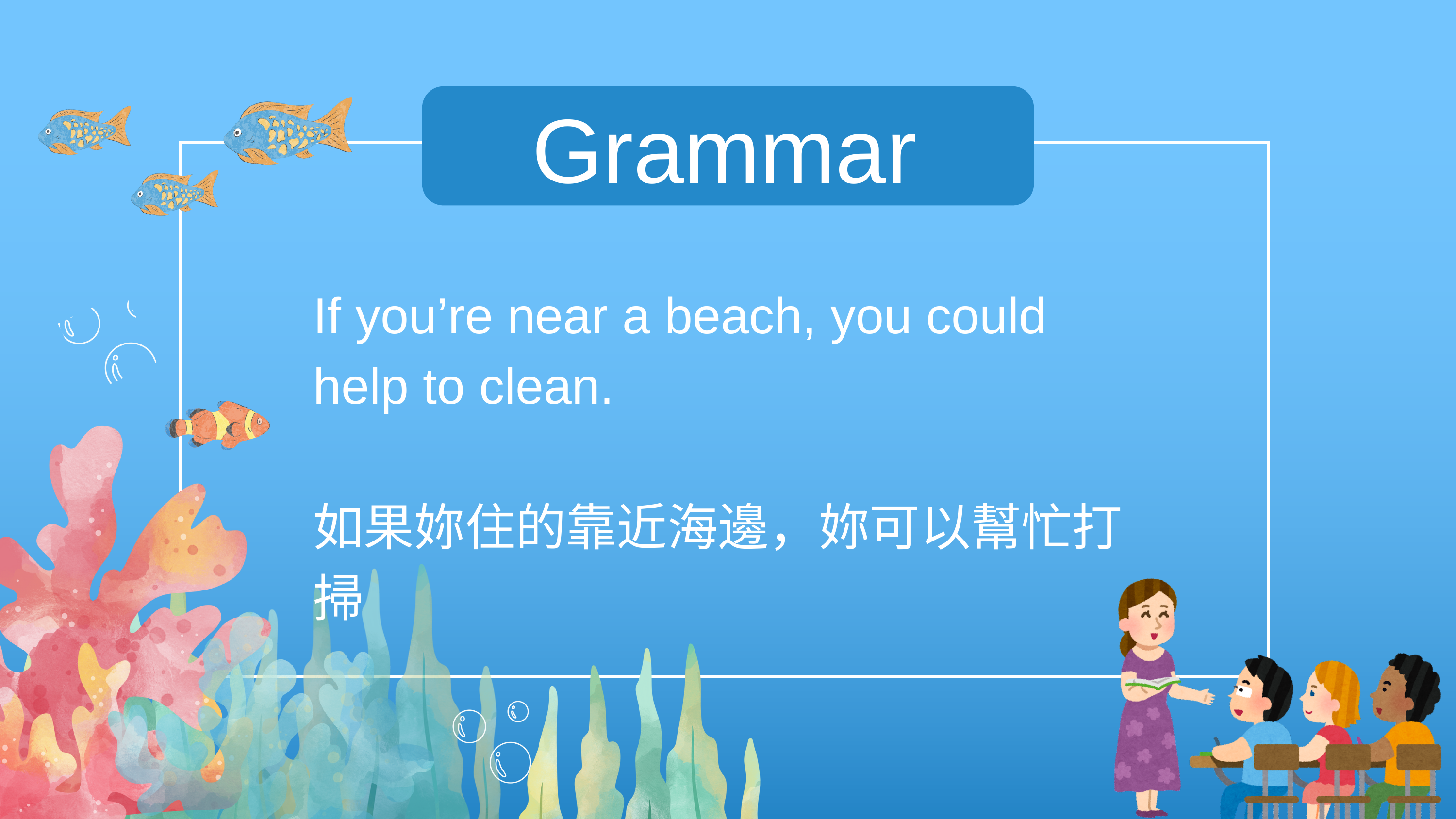

Grammar

If you’re near a beach, you could
help to clean.

如果妳住的靠近海邊，妳可以幫忙打掃